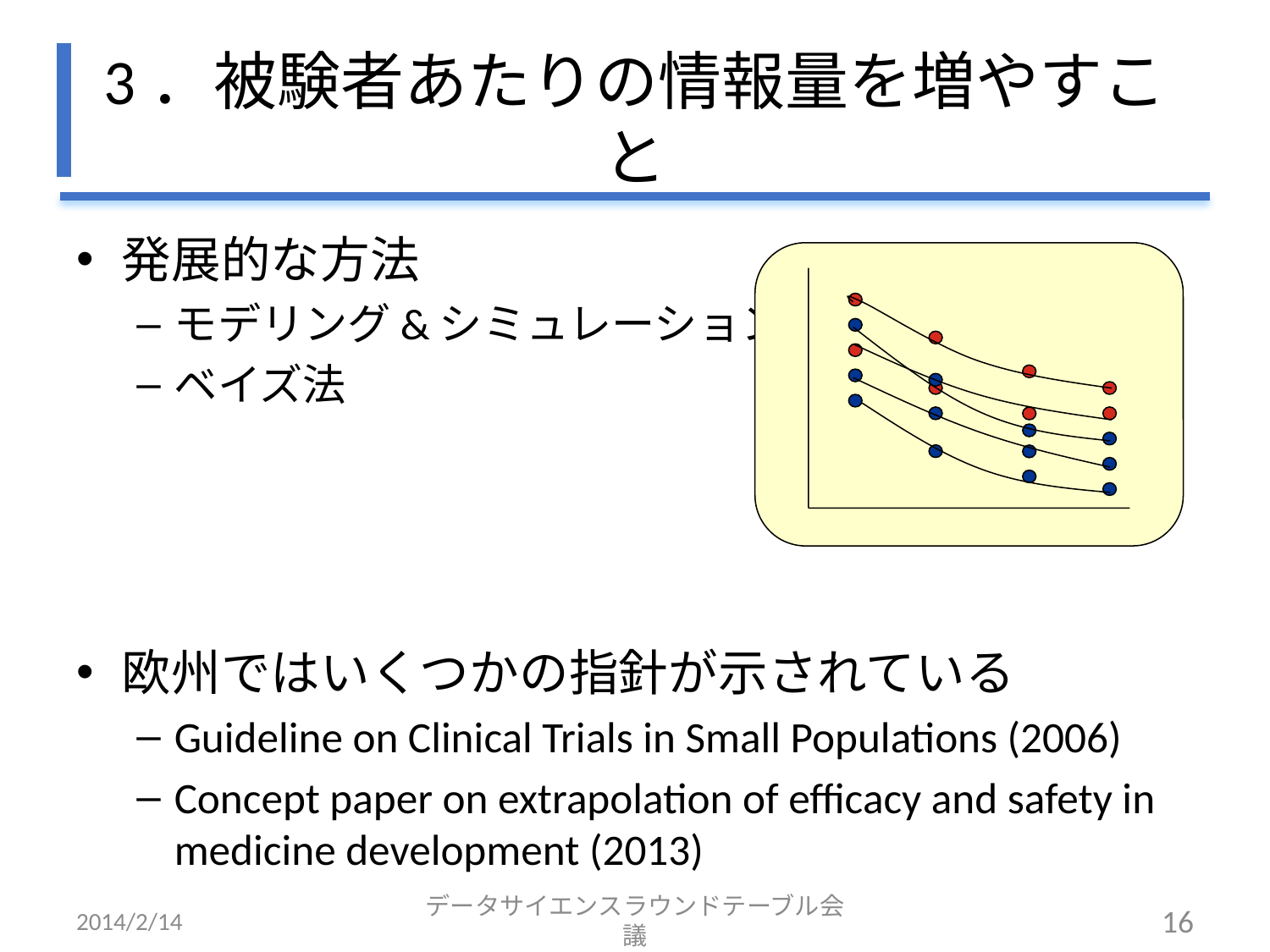

# 3．被験者あたりの情報量を増やすこと
発展的な方法
モデリング&シミュレーション
ベイズ法

欧州ではいくつかの指針が示されている
Guideline on Clinical Trials in Small Populations (2006)
Concept paper on extrapolation of efficacy and safety in medicine development (2013)

2014/2/14
データサイエンスラウンドテーブル会議
16